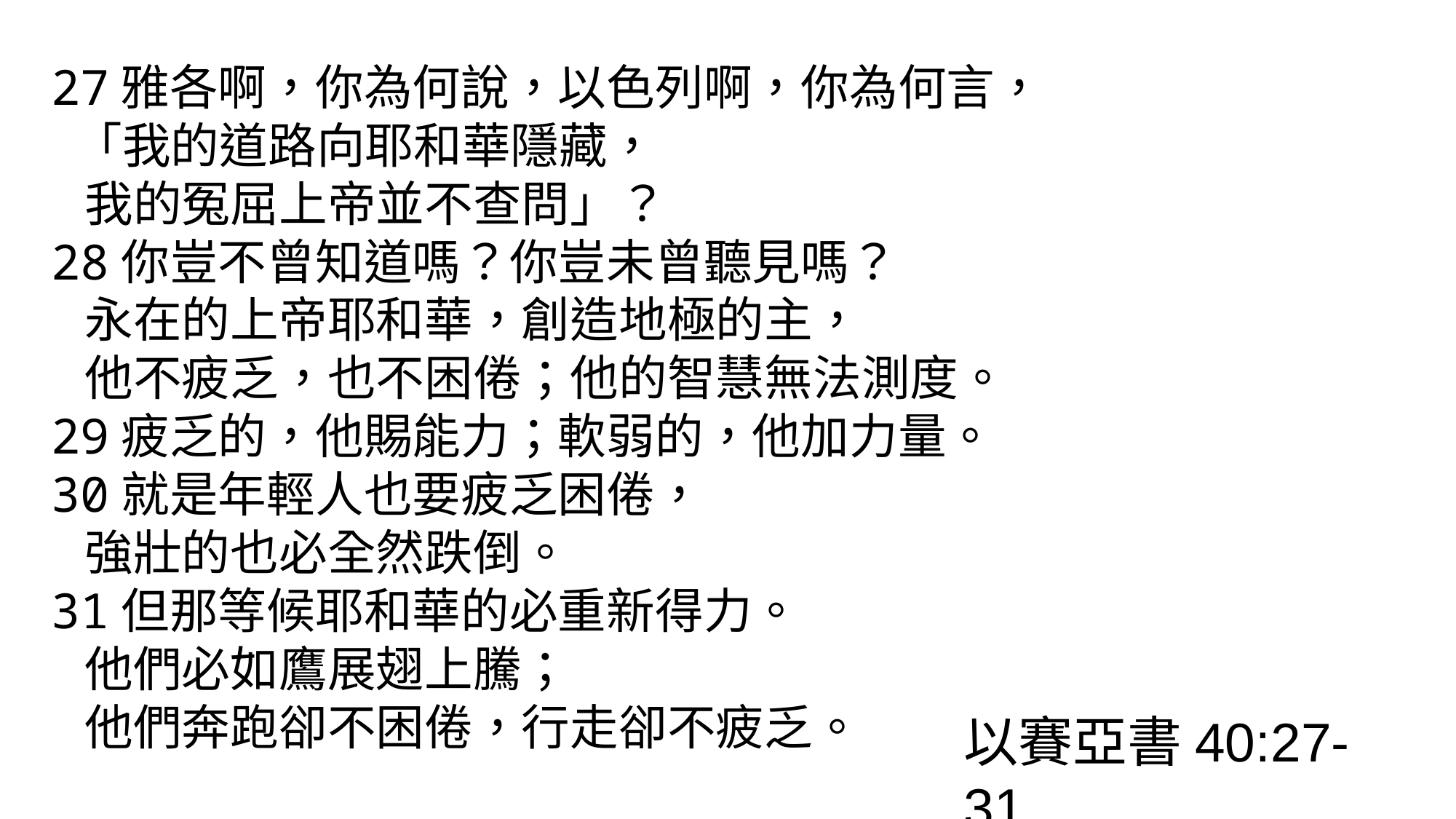

27雅各啊，你為何說，以色列啊，你為何言，
 「我的道路向耶和華隱藏，
  我的冤屈上帝並不查問」？
28你豈不曾知道嗎？你豈未曾聽見嗎？
  永在的上帝耶和華，創造地極的主，
  他不疲乏，也不困倦；他的智慧無法測度。
29疲乏的，他賜能力；軟弱的，他加力量。
30就是年輕人也要疲乏困倦，
  強壯的也必全然跌倒。
31但那等候耶和華的必重新得力。
  他們必如鷹展翅上騰；
  他們奔跑卻不困倦，行走卻不疲乏。
以賽亞書40:27-31